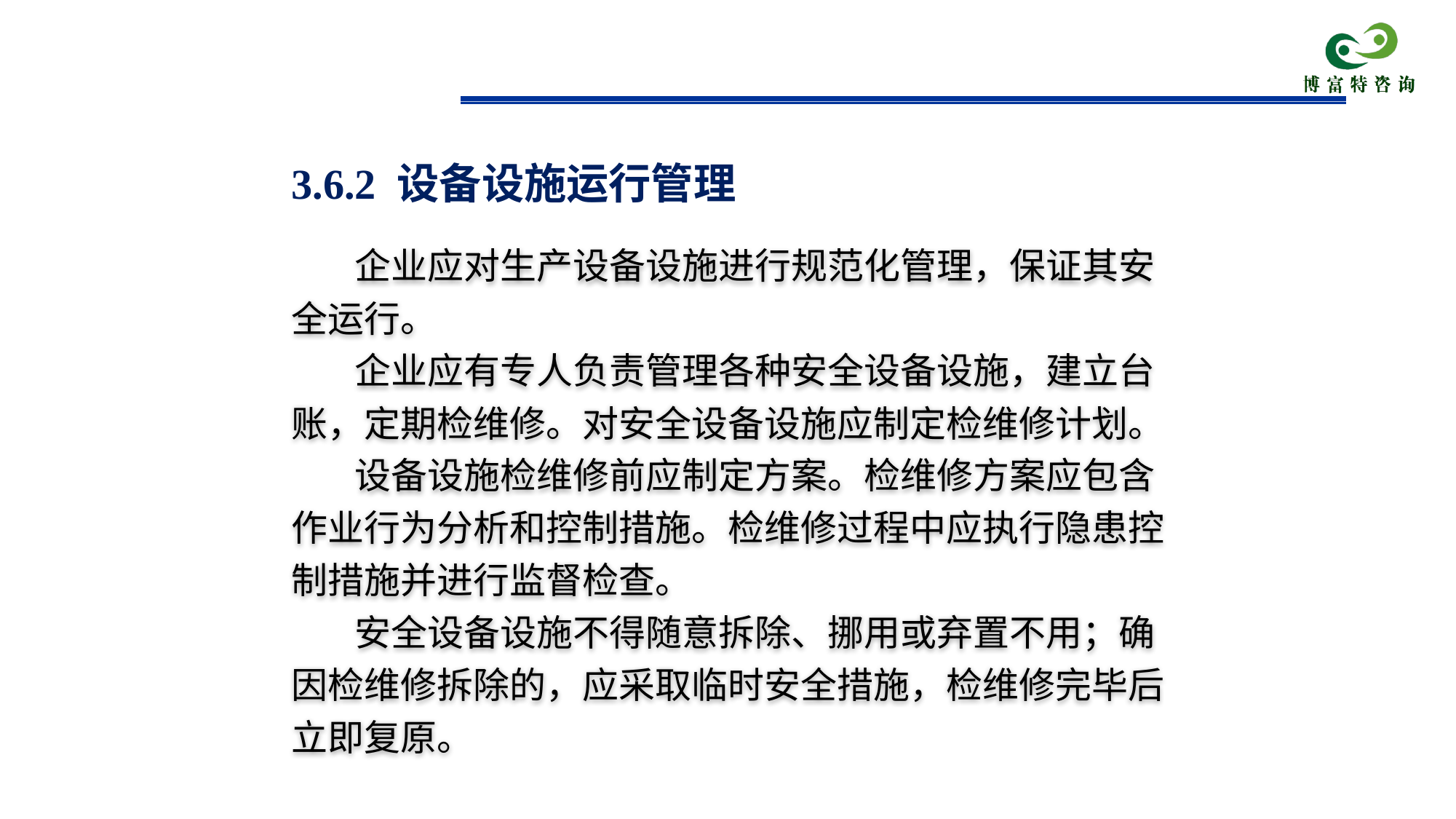

3.6.2 设备设施运行管理
企业应对生产设备设施进行规范化管理，保证其安全运行。
企业应有专人负责管理各种安全设备设施，建立台账，定期检维修。对安全设备设施应制定检维修计划。
设备设施检维修前应制定方案。检维修方案应包含作业行为分析和控制措施。检维修过程中应执行隐患控制措施并进行监督检查。
安全设备设施不得随意拆除、挪用或弃置不用；确因检维修拆除的，应采取临时安全措施，检维修完毕后立即复原。